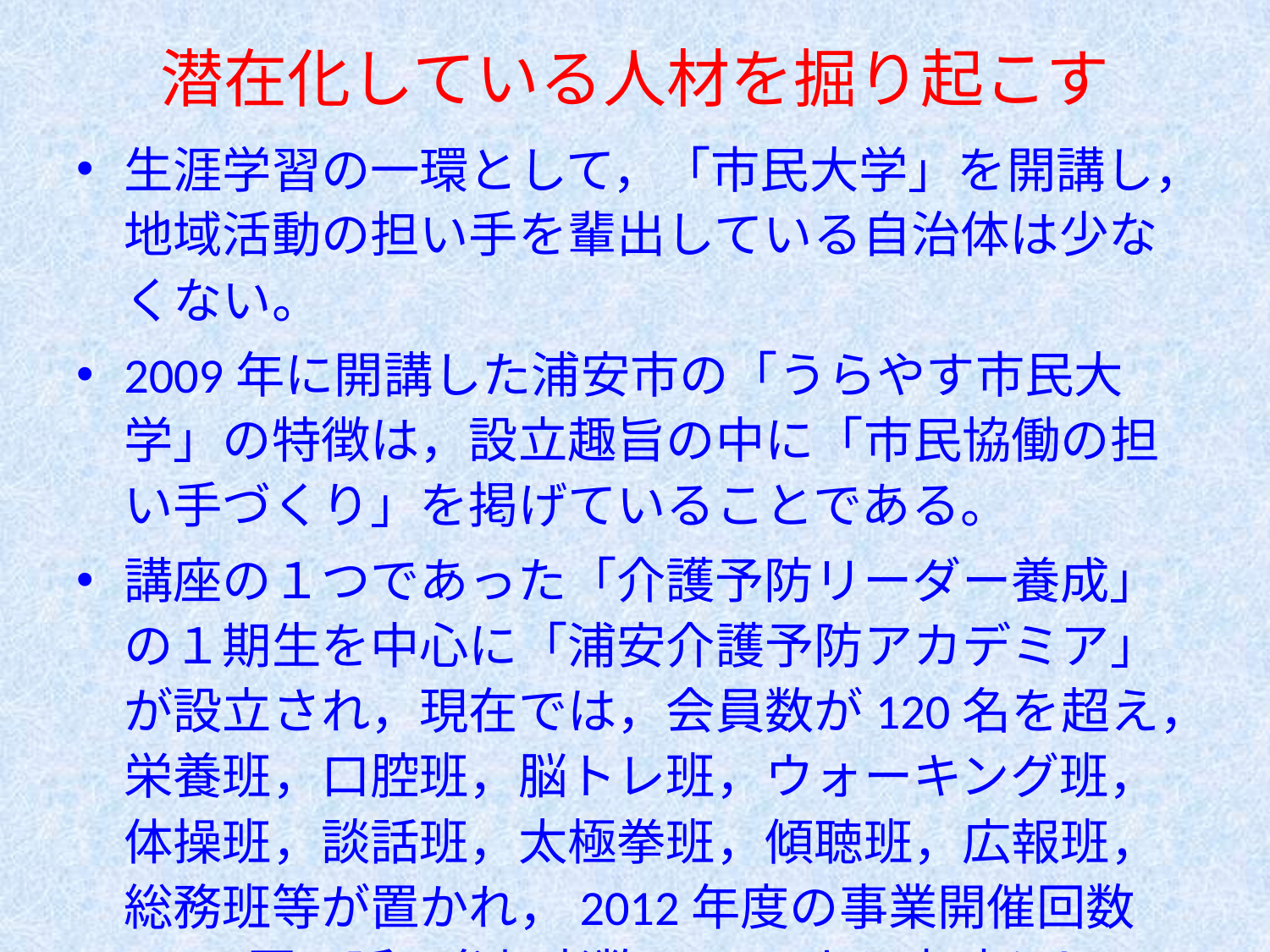

# 潜在化している人材を掘り起こす
生涯学習の一環として，「市民大学」を開講し，地域活動の担い手を輩出している自治体は少なくない。
2009年に開講した浦安市の「うらやす市民大学」の特徴は，設立趣旨の中に「市民協働の担い手づくり」を掲げていることである。
講座の１つであった「介護予防リーダー養成」の１期生を中心に「浦安介護予防アカデミア」が設立され，現在では，会員数が120名を超え，栄養班，口腔班，脳トレ班，ウォーキング班，体操班，談話班，太極拳班，傾聴班，広報班，総務班等が置かれ，2012年度の事業開催回数1,080回、延べ参加者数19,901人と素晴らしい活動に発展している。